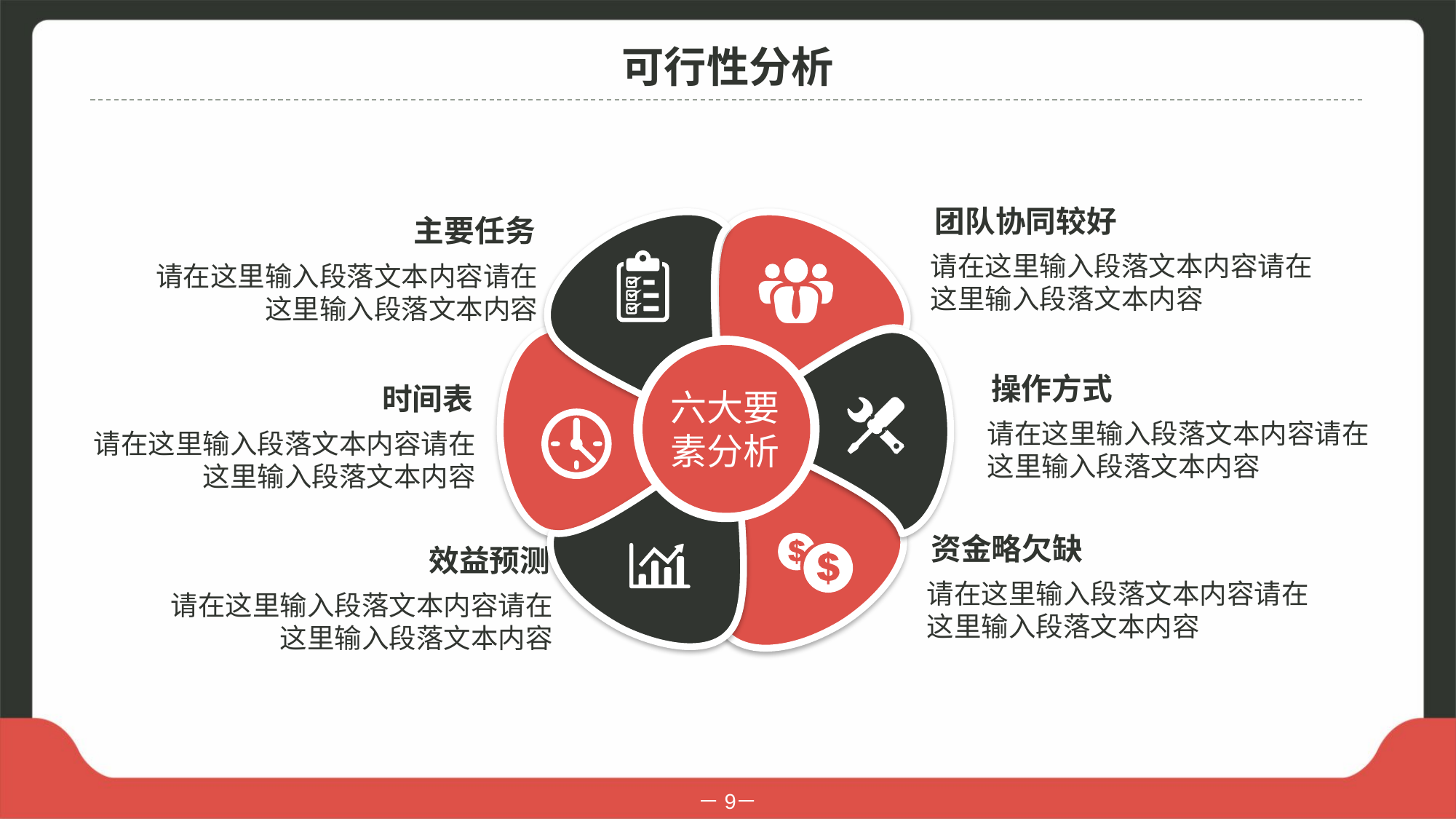

可行性分析
团队协同较好
主要任务

请在这里输入段落文本内容请在这里输入段落文本内容

请在这里输入段落文本内容请在这里输入段落文本内容

操作方式
时间表
六大要素分析

请在这里输入段落文本内容请在这里输入段落文本内容
请在这里输入段落文本内容请在这里输入段落文本内容
资金略欠缺

效益预测

请在这里输入段落文本内容请在这里输入段落文本内容
请在这里输入段落文本内容请在这里输入段落文本内容